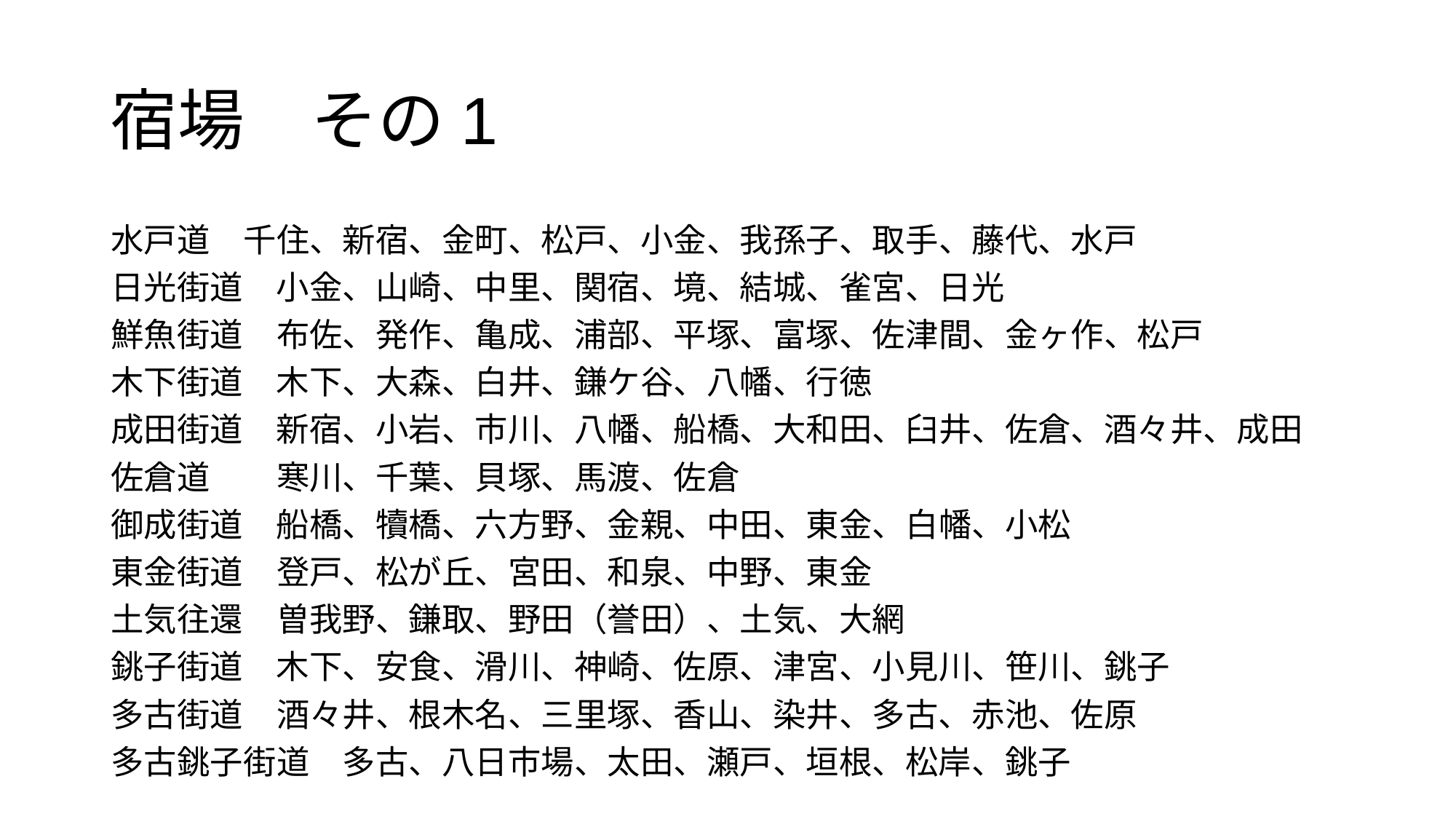

# 宿場　その1
水戸道　千住、新宿、金町、松戸、小金、我孫子、取手、藤代、水戸
日光街道　小金、山崎、中里、関宿、境、結城、雀宮、日光
鮮魚街道　布佐、発作、亀成、浦部、平塚、富塚、佐津間、金ヶ作、松戸
木下街道　木下、大森、白井、鎌ケ谷、八幡、行徳
成田街道　新宿、小岩、市川、八幡、船橋、大和田、臼井、佐倉、酒々井、成田
佐倉道　　寒川、千葉、貝塚、馬渡、佐倉
御成街道　船橋、犢橋、六方野、金親、中田、東金、白幡、小松
東金街道　登戸、松が丘、宮田、和泉、中野、東金
土気往還　曽我野、鎌取、野田（誉田）、土気、大網
銚子街道　木下、安食、滑川、神崎、佐原、津宮、小見川、笹川、銚子
多古街道　酒々井、根木名、三里塚、香山、染井、多古、赤池、佐原
多古銚子街道　多古、八日市場、太田、瀬戸、垣根、松岸、銚子